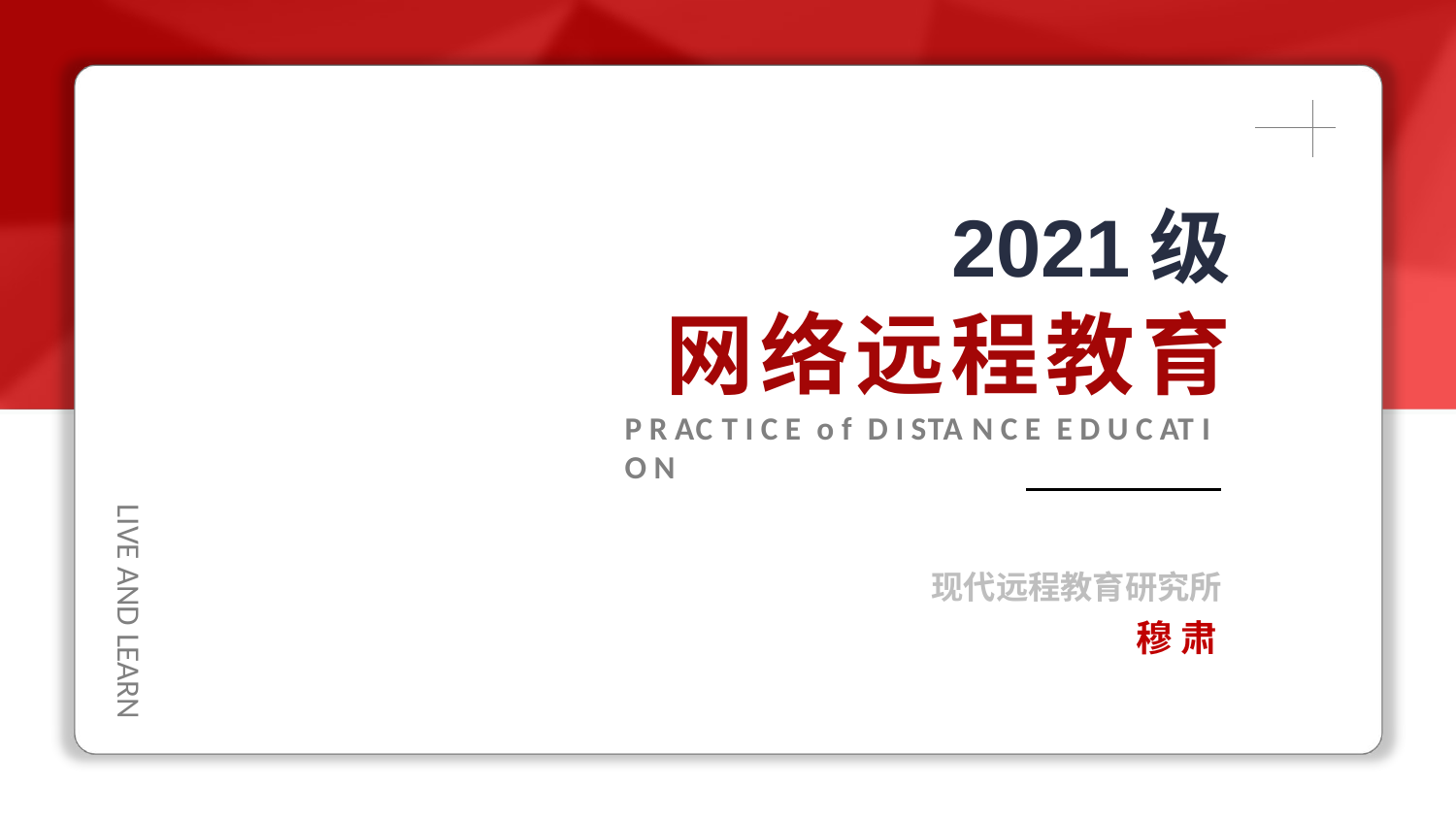

# 2021级
网络远程教育
P R AC T I C E  o f  D I STA N C E  E D U C AT I O N

现代远程教育研究所
穆 肃

LIVE AND LEARN